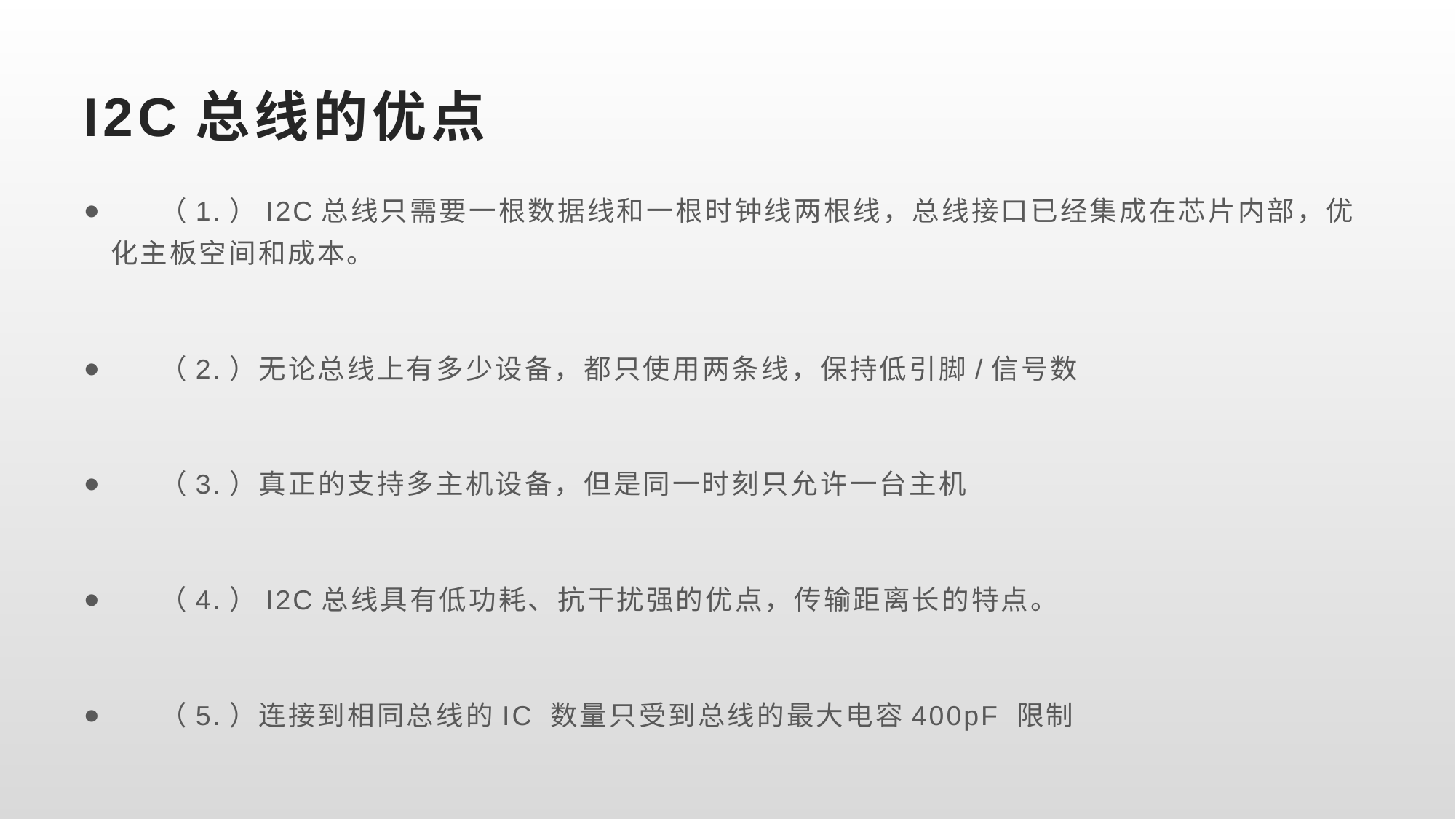

# I2C总线的优点
     （1.）I2C总线只需要一根数据线和一根时钟线两根线，总线接口已经集成在芯片内部，优化主板空间和成本。

     （2.）无论总线上有多少设备，都只使用两条线，保持低引脚/信号数

     （3.）真正的支持多主机设备，但是同一时刻只允许一台主机

     （4.）I2C总线具有低功耗、抗干扰强的优点，传输距离长的特点。

     （5.）连接到相同总线的IC 数量只受到总线的最大电容400pF 限制